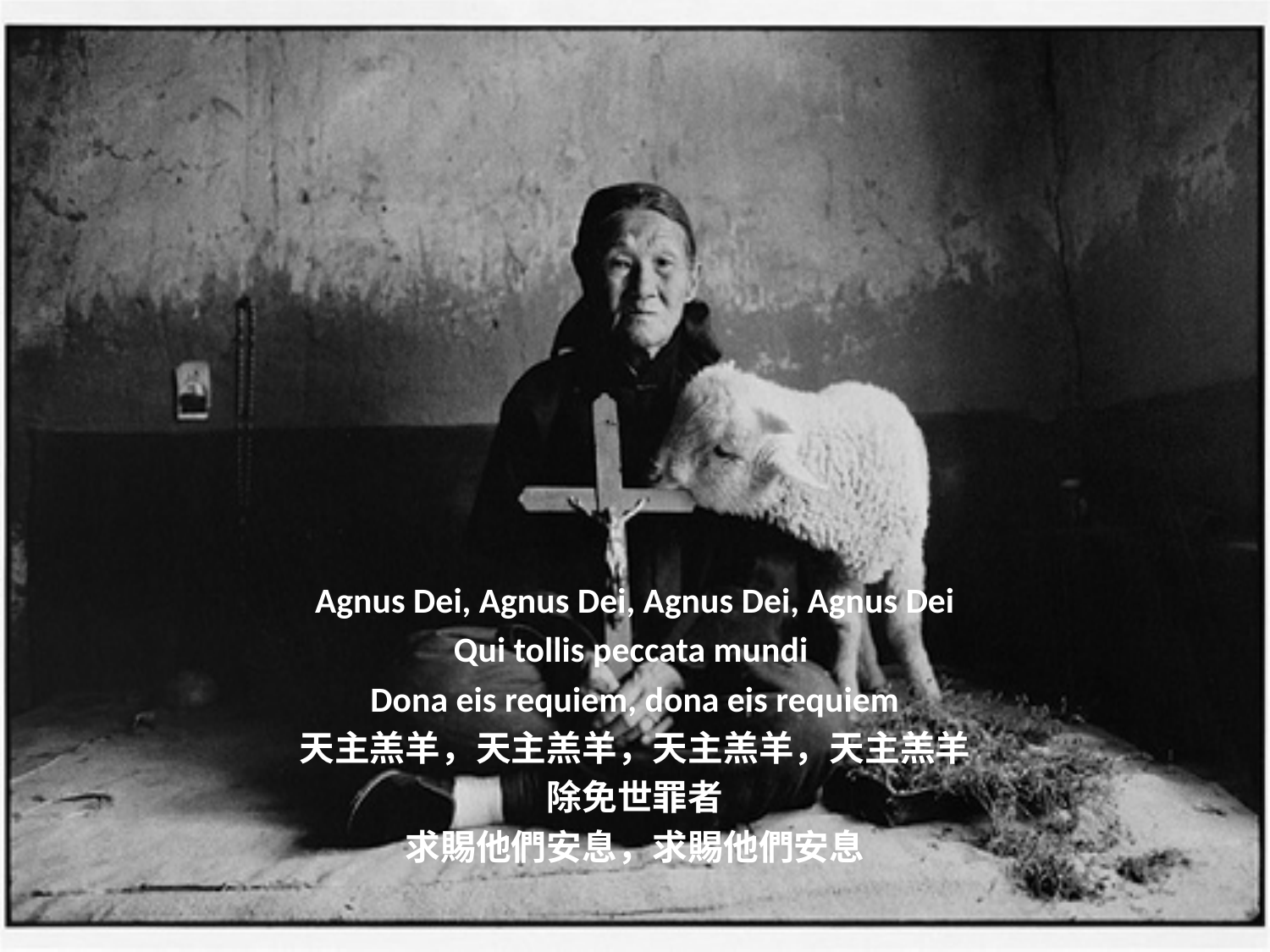

Agnus Dei, Agnus Dei, Agnus Dei, Agnus Dei
Qui tollis peccata mundi
Dona eis requiem, dona eis requiem
天主羔羊，天主羔羊，天主羔羊，天主羔羊
除免世罪者
求賜他們安息，求賜他們安息